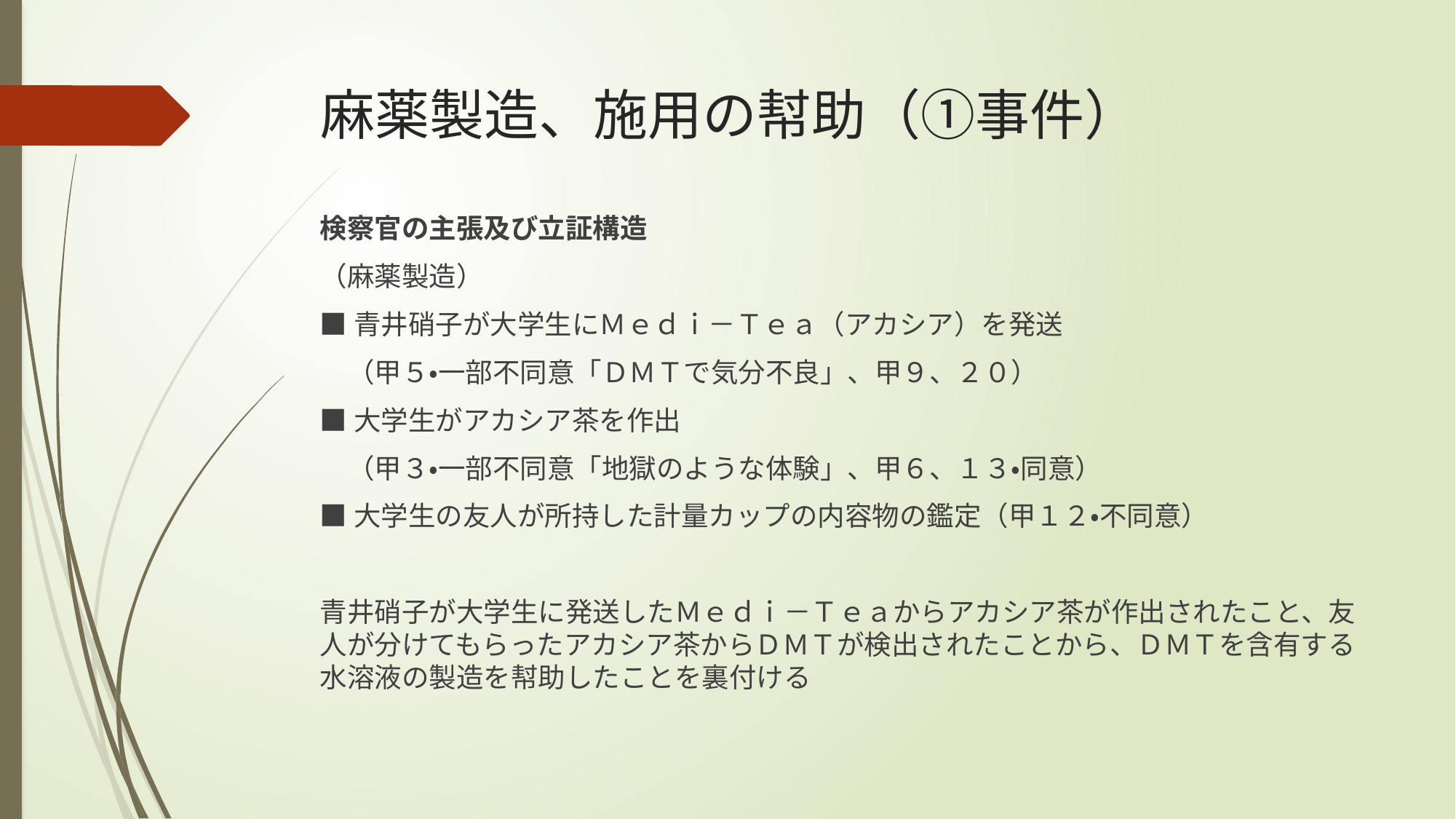

# 麻薬製造、施用の幇助（①事件）
検察官の主張及び立証構造
（麻薬製造）
■青井硝子が大学生にＭｅｄｉ－Ｔｅａ（アカシア）を発送
　（甲５・一部不同意「ＤＭＴで気分不良」、甲９、２０）
■大学生がアカシア茶を作出
　（甲３・一部不同意「地獄のような体験」、甲６、１３・同意）
■大学生の友人が所持した計量カップの内容物の鑑定（甲１２・不同意）

青井硝子が大学生に発送したＭｅｄｉ－Ｔｅａからアカシア茶が作出されたこと、友人が分けてもらったアカシア茶からＤＭＴが検出されたことから、ＤＭＴを含有する水溶液の製造を幇助したことを裏付ける